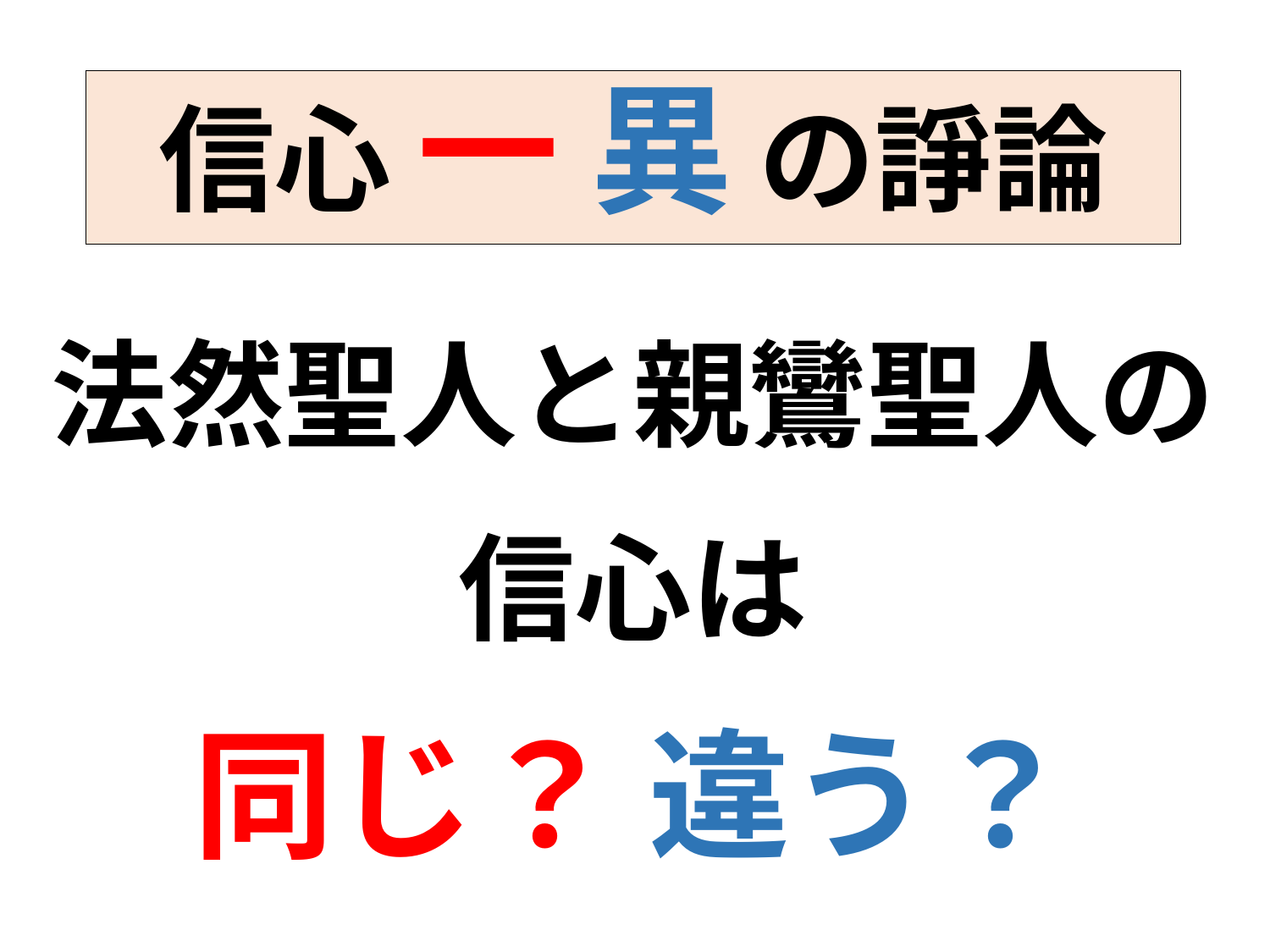

# 信心 一 異 の諍論
法然聖人と親鸞聖人の

信心は

同じ？ 違う？